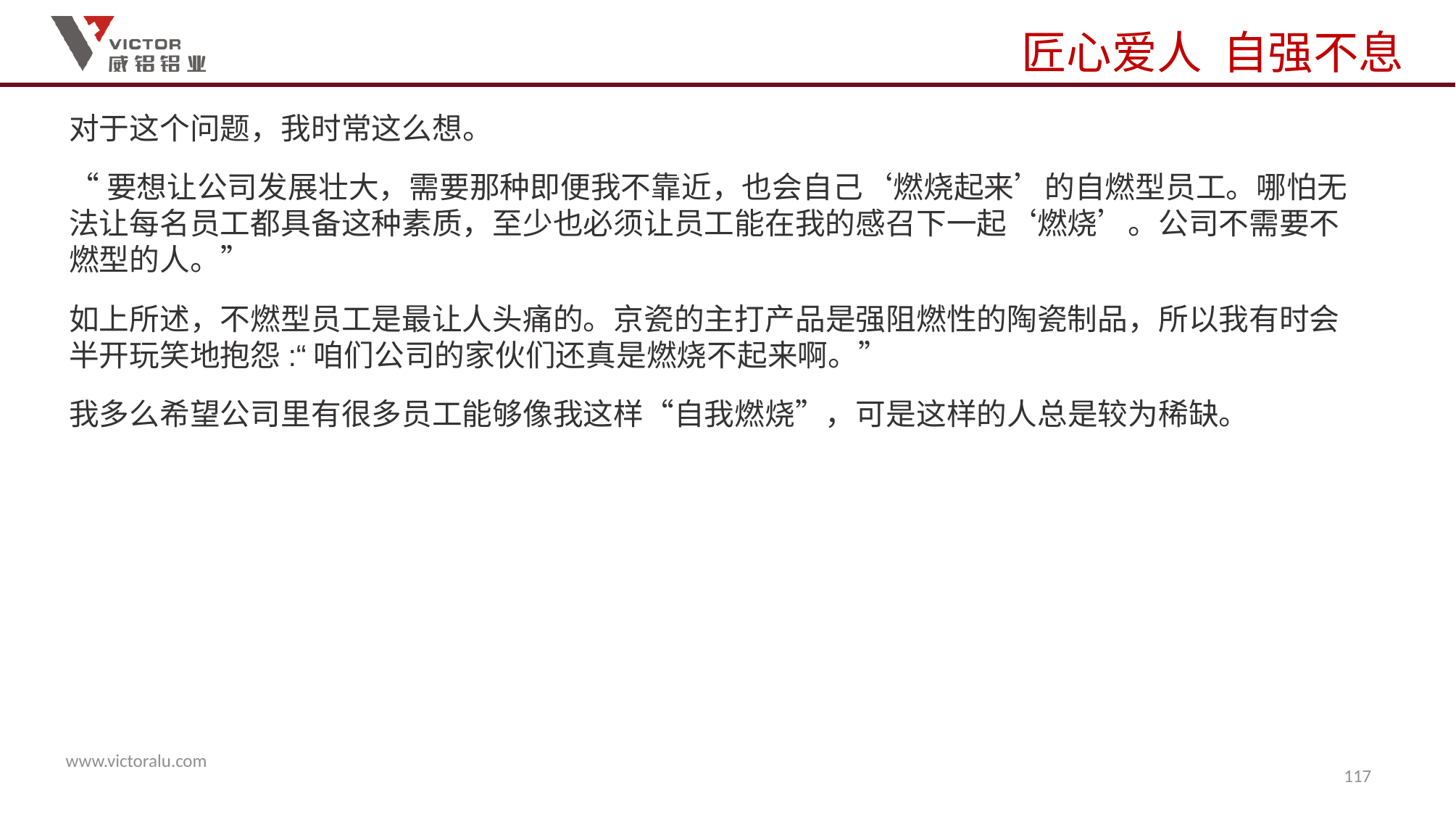

对于这个问题，我时常这么想。
“要想让公司发展壮大，需要那种即便我不靠近，也会自己‘燃烧起来’的自燃型员工。哪怕无法让每名员工都具备这种素质，至少也必须让员工能在我的感召下一起‘燃烧’。公司不需要不燃型的人。”
如上所述，不燃型员工是最让人头痛的。京瓷的主打产品是强阻燃性的陶瓷制品，所以我有时会半开玩笑地抱怨:“咱们公司的家伙们还真是燃烧不起来啊。”
我多么希望公司里有很多员工能够像我这样“自我燃烧”，可是这样的人总是较为稀缺。
117